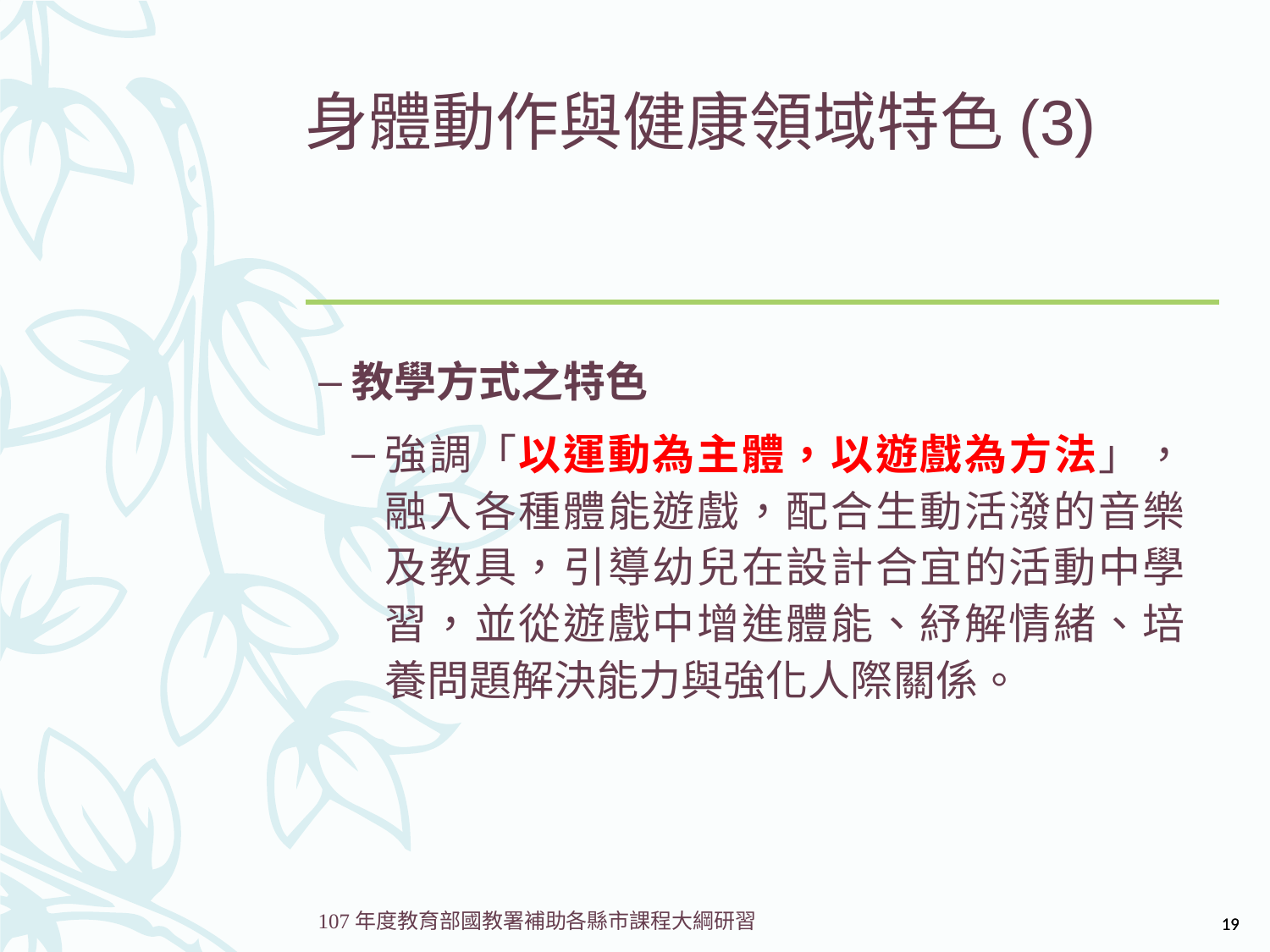

# 身體動作與健康領域特色(3)
教學方式之特色
強調「以運動為主體，以遊戲為方法」，融入各種體能遊戲，配合生動活潑的音樂及教具，引導幼兒在設計合宜的活動中學習，並從遊戲中增進體能、紓解情緒、培養問題解決能力與強化人際關係。
19
19
107年度教育部國教署補助各縣市課程大綱研習